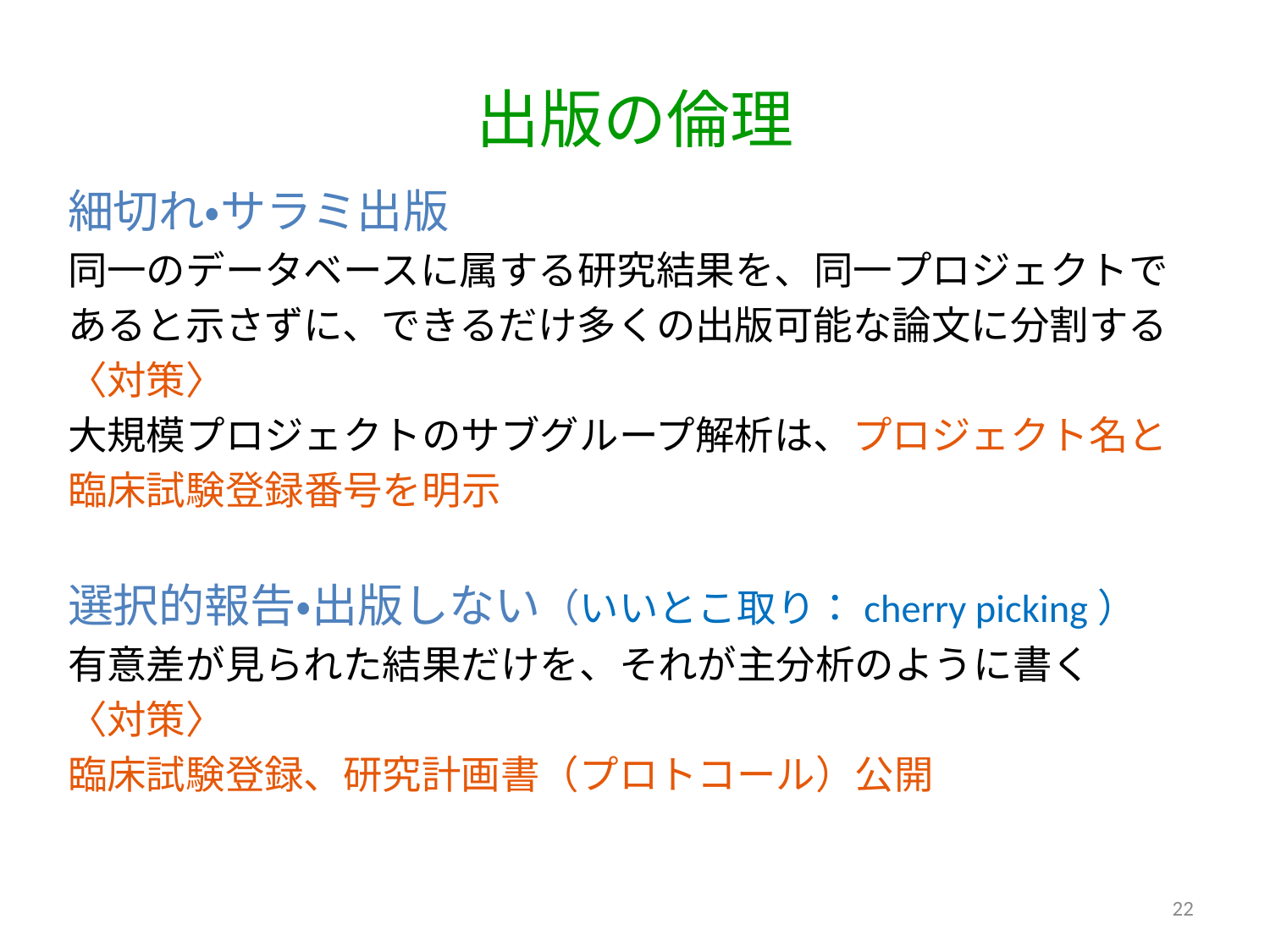

# 出版の倫理
細切れ・サラミ出版
同一のデータベースに属する研究結果を、同一プロジェクトで
あると示さずに、できるだけ多くの出版可能な論文に分割する
〈対策〉
大規模プロジェクトのサブグループ解析は、プロジェクト名と
臨床試験登録番号を明示

選択的報告・出版しない（いいとこ取り：cherry picking）
有意差が見られた結果だけを、それが主分析のように書く
〈対策〉
臨床試験登録、研究計画書（プロトコール）公開

22